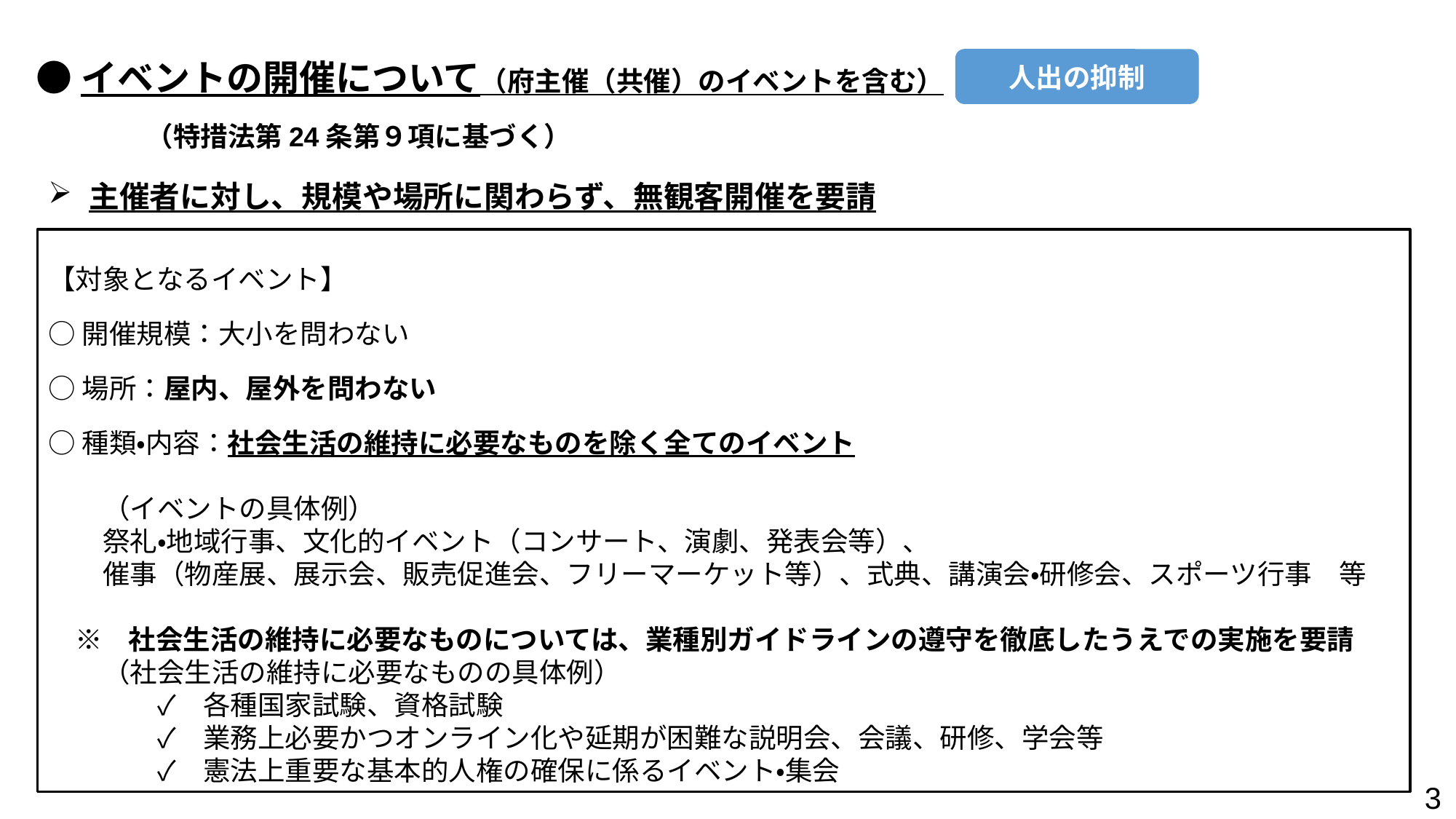

人出の抑制
●イベントの開催について（府主催（共催）のイベントを含む）
（特措法第24条第９項に基づく）
主催者に対し、規模や場所に関わらず、無観客開催を要請

【対象となるイベント】

○開催規模：大小を問わない

○場所：屋内、屋外を問わない

○種類・内容：社会生活の維持に必要なものを除く全てのイベント

　　（イベントの具体例）
　　祭礼・地域行事、文化的イベント（コンサート、演劇、発表会等）、
　　催事（物産展、展示会、販売促進会、フリーマーケット等）、式典、講演会・研修会、スポーツ行事　等

　※　社会生活の維持に必要なものについては、業種別ガイドラインの遵守を徹底したうえでの実施を要請
　　（社会生活の維持に必要なものの具体例）
　　　　✓　各種国家試験、資格試験
　　　　✓　業務上必要かつオンライン化や延期が困難な説明会、会議、研修、学会等
　　　　✓　憲法上重要な基本的人権の確保に係るイベント・集会
3